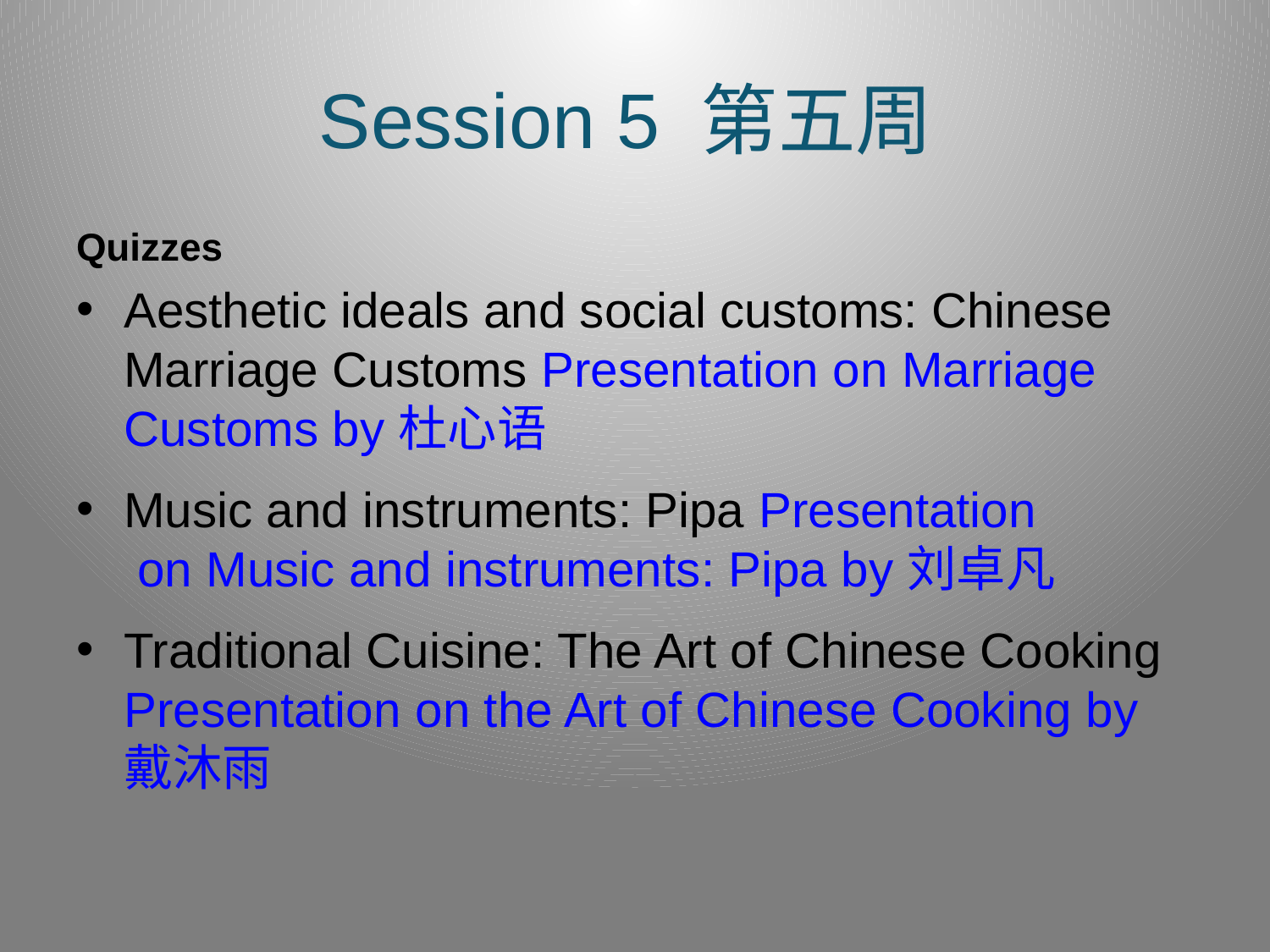

# Session 5 第五周
Quizzes
Aesthetic ideals and social customs: Chinese Marriage Customs Presentation on Marriage Customs by 杜心语
Music and instruments: Pipa Presentation on Music and instruments: Pipa by 刘卓凡
Traditional Cuisine: The Art of Chinese Cooking Presentation on the Art of Chinese Cooking by 戴沐雨